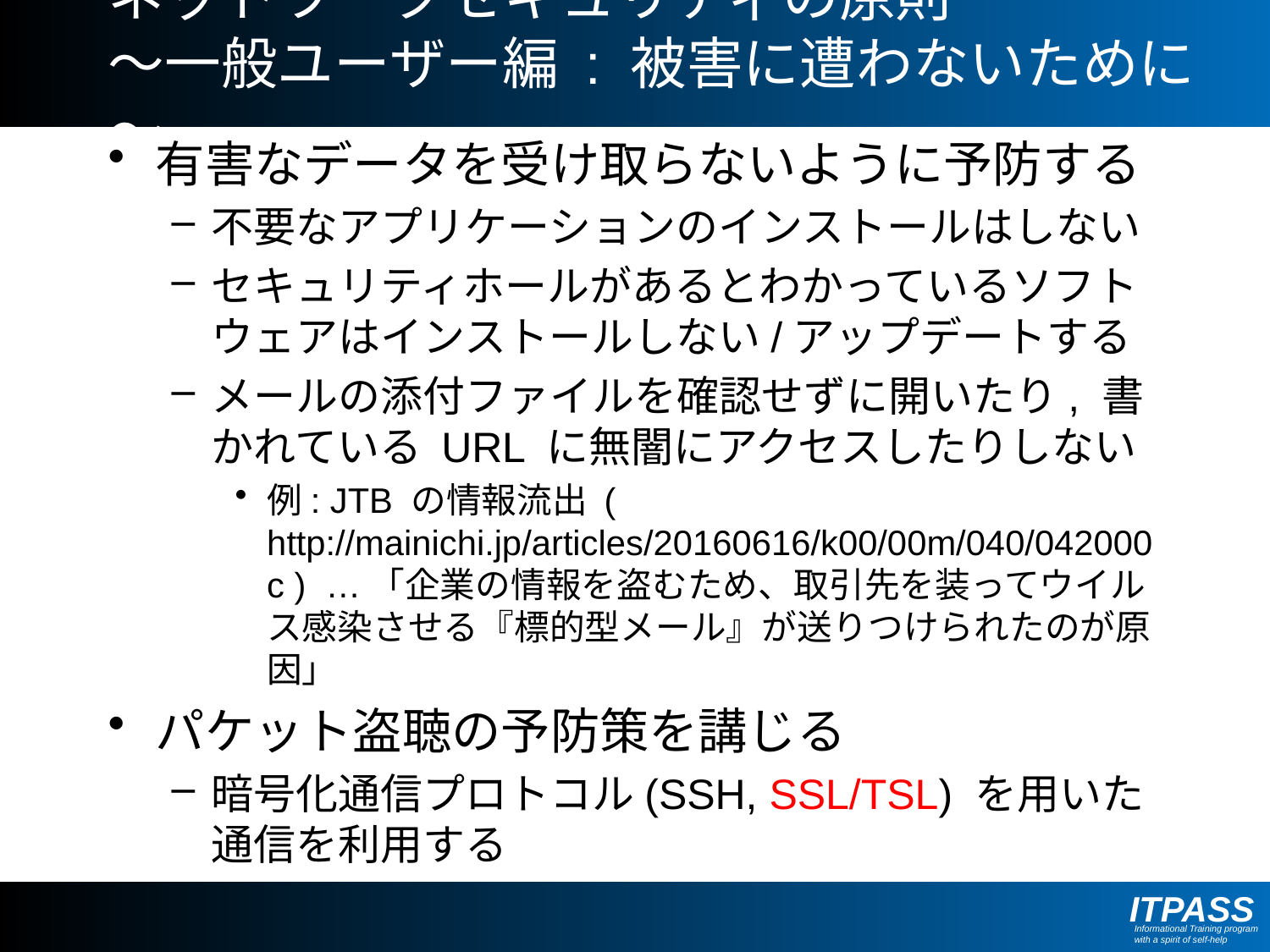

# ネットワークセキュリティの原則 〜一般ユーザー編 : 被害に遭わないために〜
有害なデータを受け取らないように予防する
不要なアプリケーションのインストールはしない
セキュリティホールがあるとわかっているソフトウェアはインストールしない/アップデートする
メールの添付ファイルを確認せずに開いたり, 書かれている URL に無闇にアクセスしたりしない
例: JTB の情報流出 ( http://mainichi.jp/articles/20160616/k00/00m/040/042000c )  …「企業の情報を盗むため、取引先を装ってウイルス感染させる『標的型メール』が送りつけられたのが原因」
パケット盗聴の予防策を講じる
暗号化通信プロトコル(SSH, SSL/TSL) を用いた通信を利用する